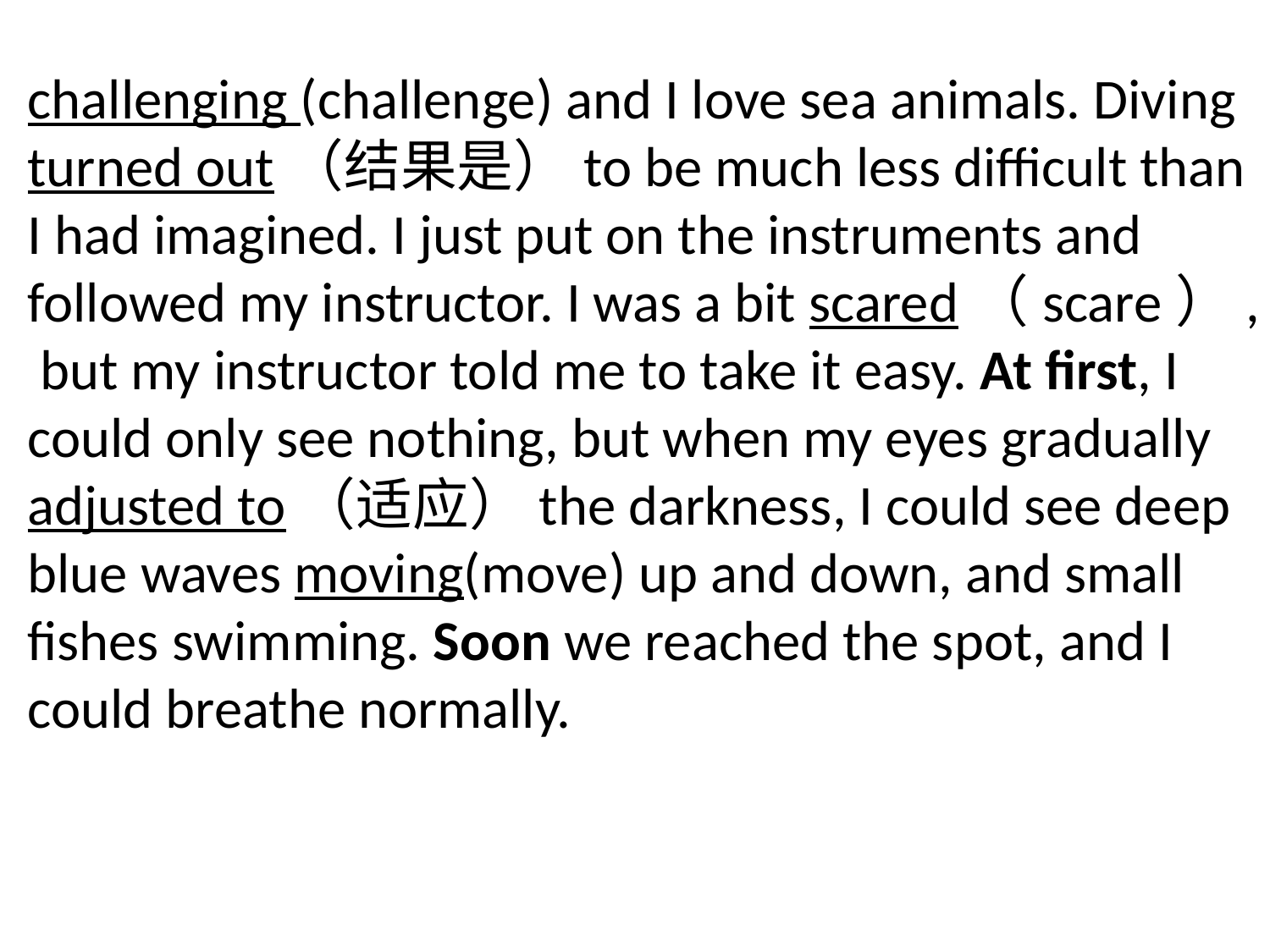

challenging (challenge) and I love sea animals. Diving turned out（结果是）to be much less difficult than I had imagined. I just put on the instruments and followed my instructor. I was a bit scared（scare）, but my instructor told me to take it easy. At first, I could only see nothing, but when my eyes gradually adjusted to（适应）the darkness, I could see deep blue waves moving(move) up and down, and small fishes swimming. Soon we reached the spot, and I could breathe normally.